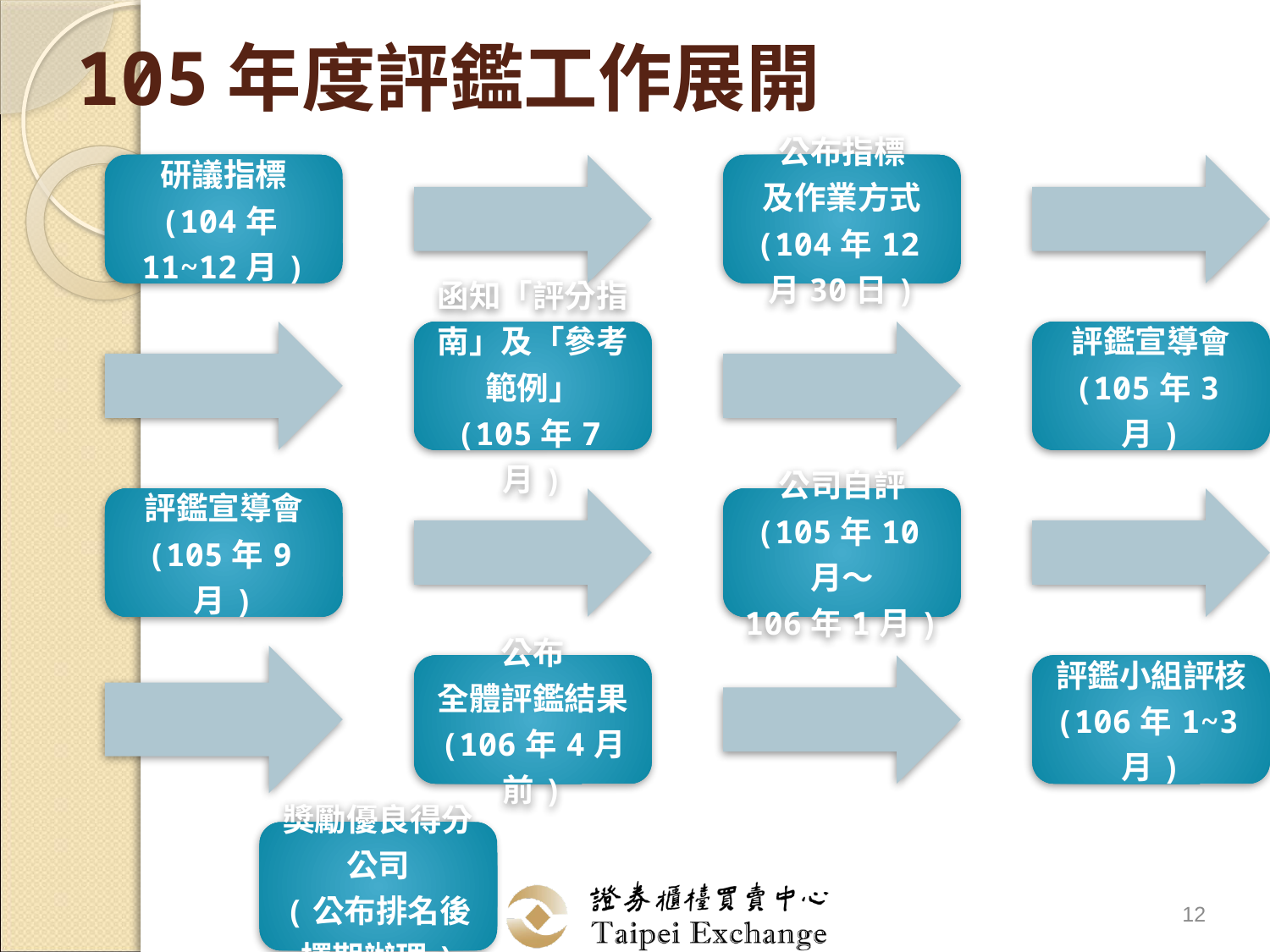

# 105年度評鑑工作展開
研議指標
(104年11~12月)
公布指標
及作業方式
(104年12月30日)
評鑑宣導會
(105年3月)
函知「評分指南」及「參考範例」
(105年7月)
評鑑宣導會
(105年9月)
公司自評
(105年10月～
106年1月)
評鑑小組評核
(106年1~3月)
公布
全體評鑑結果
(106年4月前)
獎勵優良得分公司
(公布排名後
12